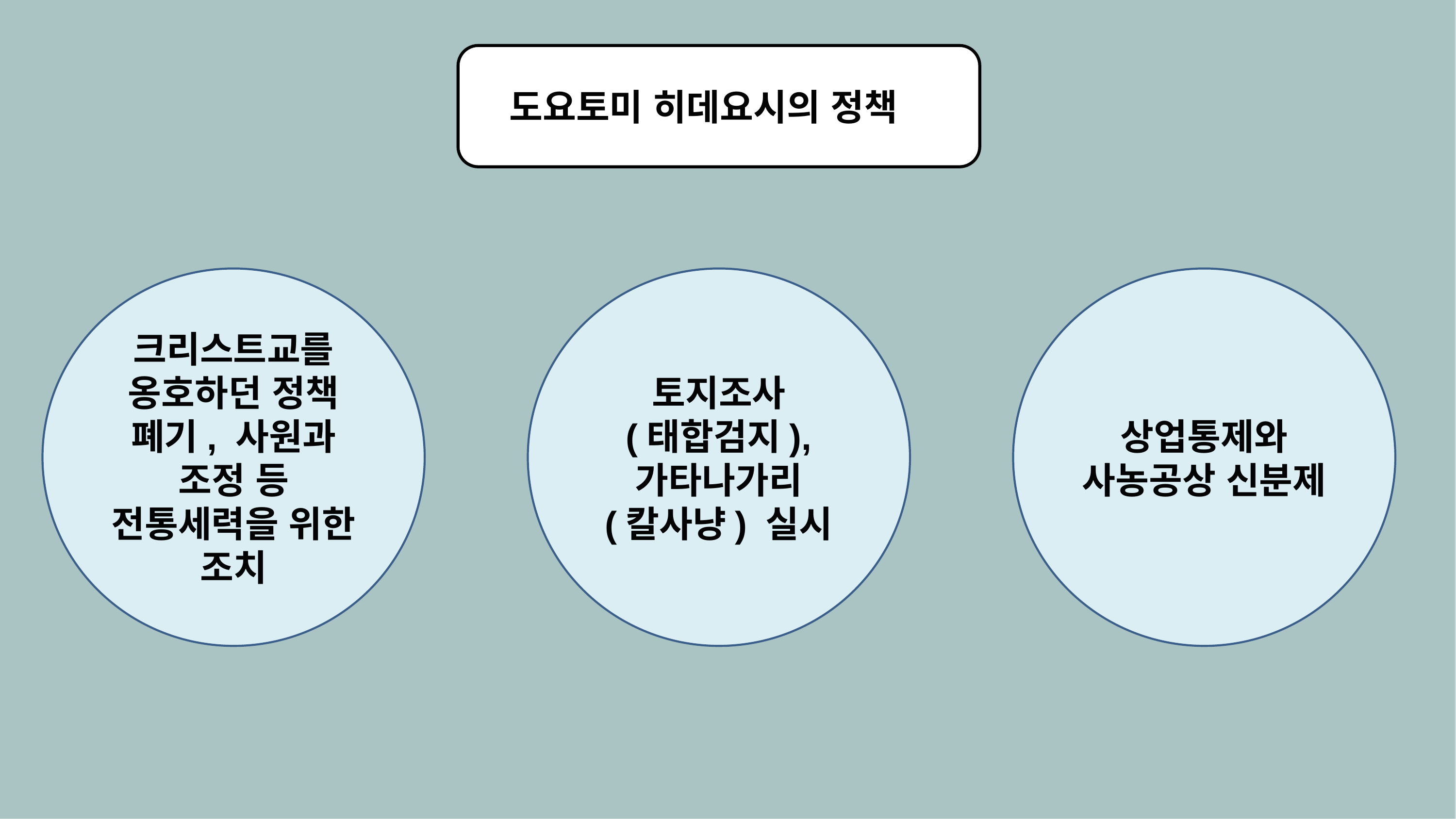

도요토미 히데요시의 정책
크리스트교를 옹호하던 정책 폐기, 사원과 조정 등 전통세력을 위한 조치
토지조사
(태합검지), 가타나가리
(칼사냥) 실시
상업통제와 사농공상 신분제